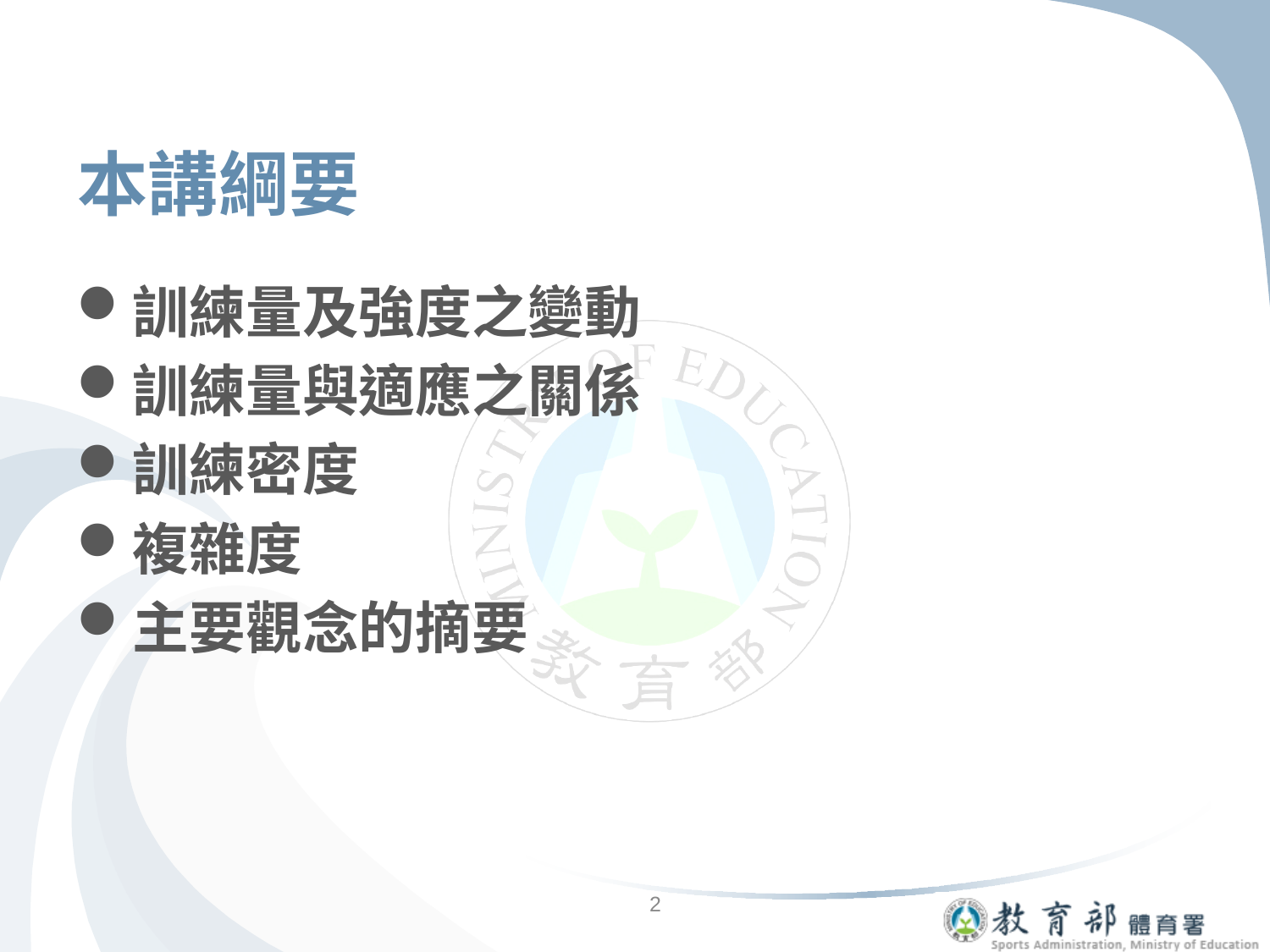

# 本講綱要
訓練量及強度之變動
訓練量與適應之關係
訓練密度
複雜度
主要觀念的摘要
2